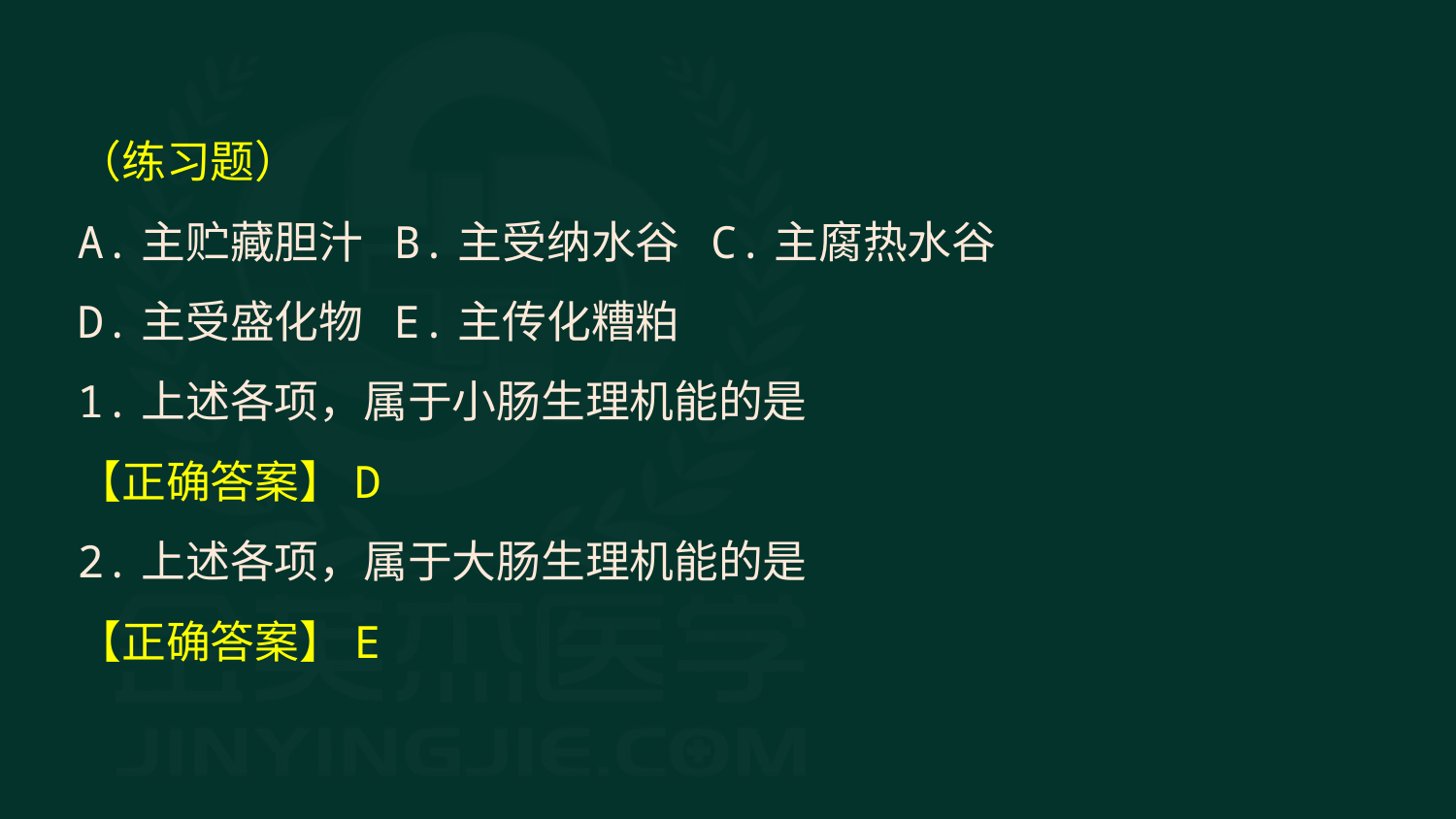

（练习题）
A.主贮藏胆汁  B.主受纳水谷  C.主腐热水谷
D.主受盛化物  E.主传化糟粕
1.上述各项，属于小肠生理机能的是
【正确答案】D
2.上述各项，属于大肠生理机能的是
【正确答案】E